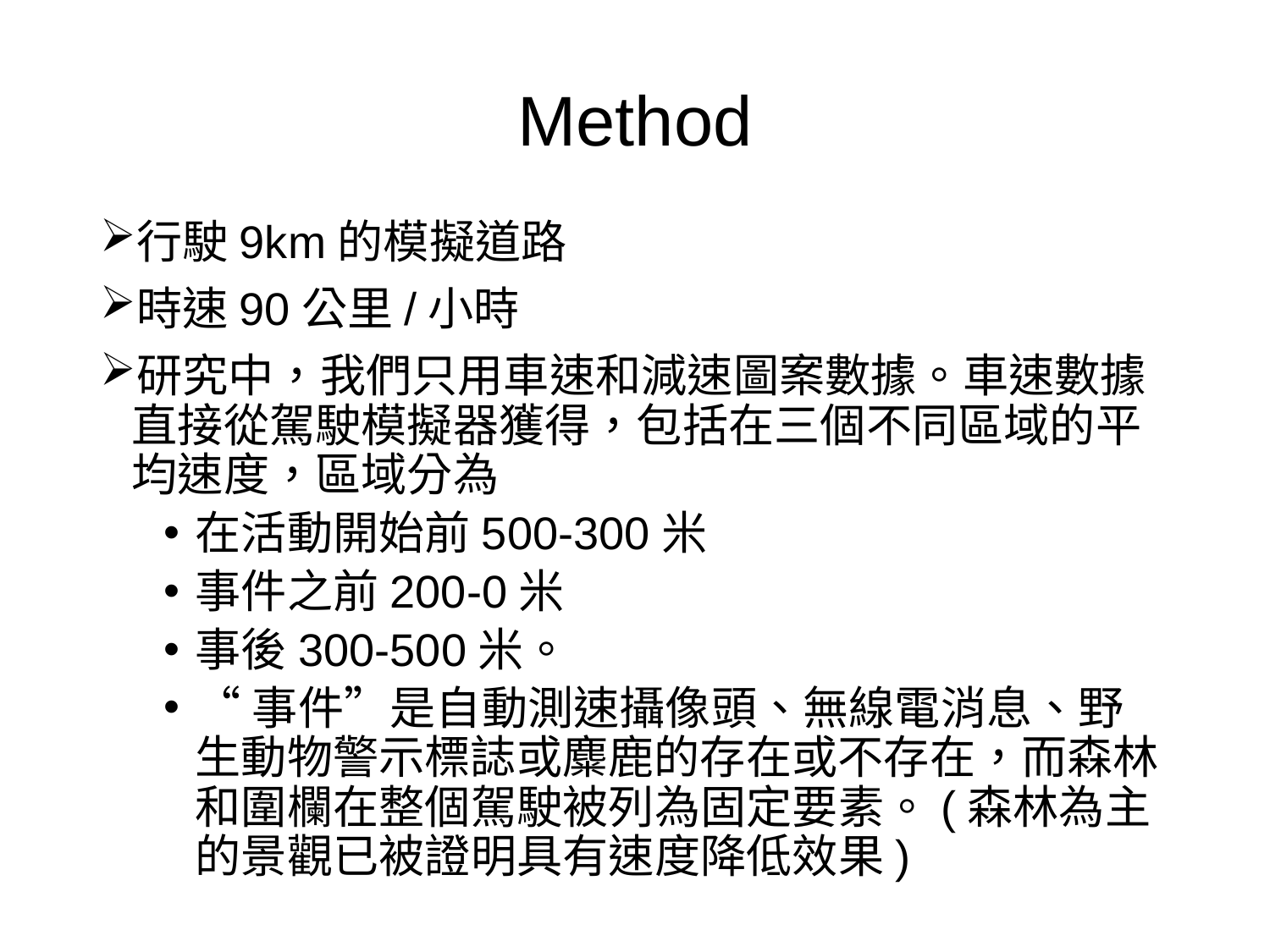

Method
行駛9km的模擬道路
時速90公里/小時
研究中，我們只用車速和減速圖案數據。車速數據直接從駕駛模擬器獲得，包括在三個不同區域的平均速度，區域分為
在活動開始前500-300米
事件之前200-0米
事後300-500米。
“事件”是自動測速攝像頭、無線電消息、野生動物警示標誌或麋鹿的存在或不存在，而森林和圍欄在整個駕駛被列為固定要素。(森林為主的景觀已被證明具有速度降低效果)